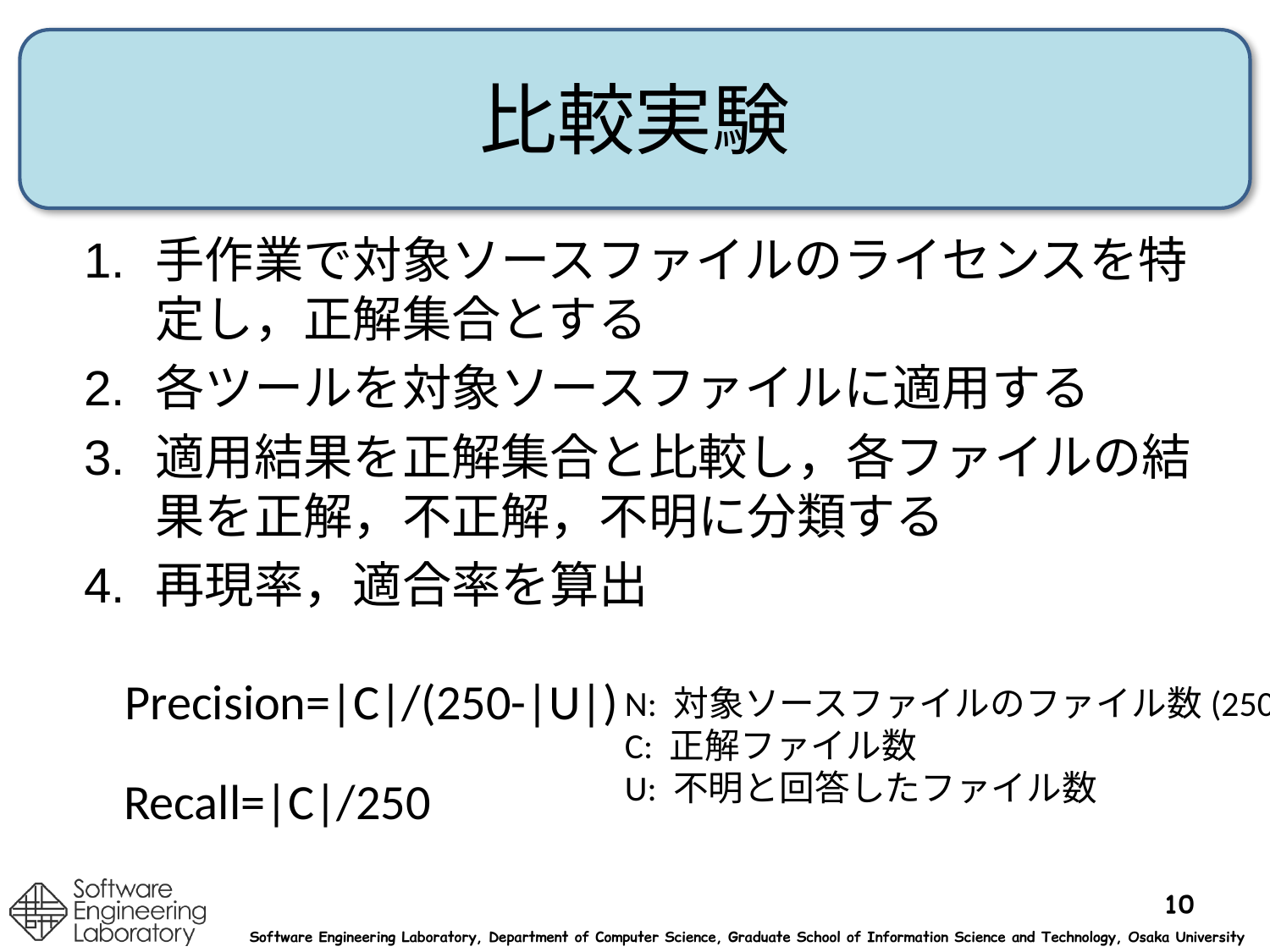

# 比較実験
手作業で対象ソースファイルのライセンスを特定し，正解集合とする
各ツールを対象ソースファイルに適用する
適用結果を正解集合と比較し，各ファイルの結果を正解，不正解，不明に分類する
再現率，適合率を算出

Precision=|C|/(250-|U|)
N: 対象ソースファイルのファイル数(250)
C: 正解ファイル数
U: 不明と回答したファイル数
Recall=|C|/250
10